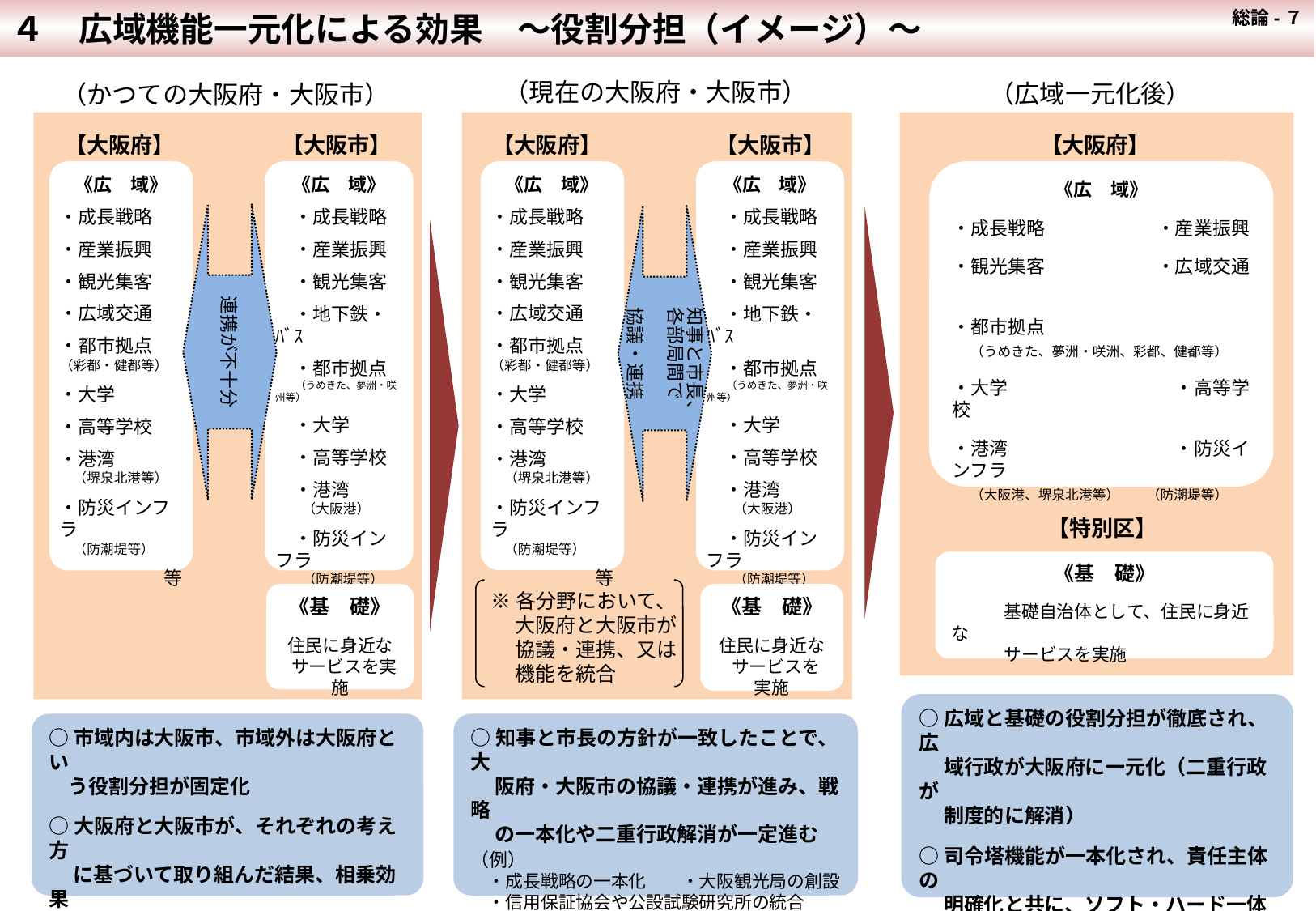

４　広域機能一元化による効果　～役割分担（イメージ）～
 総論-７
（現在の大阪府・大阪市）
（広域一元化後）
（かつての大阪府・大阪市）

【大阪府】
【大阪市】
【大阪市】
【大阪府】
【大阪府】
《広　域》

・成長戦略　　　　　　・産業振興

・観光集客　　　　　　・広域交通

・都市拠点
　（うめきた、夢洲・咲洲、彩都、健都等）

・大学　　　　　　　　　・高等学校

・港湾　　　　　　　　　・防災インフラ
　（大阪港、堺泉北港等）　　（防潮堤等）

　　　　　　　　　　　　　　　　　　　　　　等

《広　域》

　・成長戦略

　・産業振興

　・観光集客

　・地下鉄・ﾊﾞｽ

　・都市拠点
　　（うめきた、夢洲・咲州等）

　・大学

　・高等学校

　・港湾
　　（大阪港）

　・防災インフラ
　　（防潮堤等）

等
《広　域》

　・成長戦略

　・産業振興

　・観光集客

　・地下鉄・ﾊﾞｽ

　・都市拠点
　　（うめきた、夢洲・咲州等）

　・大学

　・高等学校

　・港湾
　　（大阪港）

　・防災インフラ
　　（防潮堤等）

等
《広　域》

・成長戦略

・産業振興

・観光集客

・広域交通

・都市拠点
（彩都・健都等）

・大学

・高等学校

・港湾
　（堺泉北港等）

・防災インフラ
　（防潮堤等）

等
《広　域》

・成長戦略

・産業振興

・観光集客

・広域交通

・都市拠点
（彩都・健都等）

・大学

・高等学校

・港湾
　（堺泉北港等）

・防災インフラ
　（防潮堤等）

等
連携が不十分
　知事と市長、
　各部局間で
　協議・連携

【特別区】
《基　礎》

　　　基礎自治体として、住民に身近な
　　　サービスを実施
※各分野において、
　 大阪府と大阪市が
　 協議・連携、又は
　 機能を統合

《基　礎》

住民に身近な
 サービスを実施
《基　礎》

住民に身近な
 サービスを実施
○広域と基礎の役割分担が徹底され、広
　 域行政が大阪府に一元化（二重行政が
　 制度的に解消）

○司令塔機能が一本化され、責任主体の
　 明確化と共に、ソフト・ハード一体となっ
   た施策展開や広域的資源の最適化等、
   迅速・強力・効果的な政策展開が可能

○市域内は大阪市、市域外は大阪府とい
　う役割分担が固定化

○大阪府と大阪市が、それぞれの考え方
　 に基づいて取り組んだ結果、相乗効果
　 を発揮できず、大阪の強みを十分活か
　 せず
○知事と市長の方針が一致したことで、大
　 阪府・大阪市の協議・連携が進み、戦略
　 の一本化や二重行政解消が一定進む

（例）
　・成長戦略の一本化　　・大阪観光局の創設
　・信用保証協会や公設試験研究所の統合
　・万博とＩＲの誘致　　 ・広域交通網の整備促進